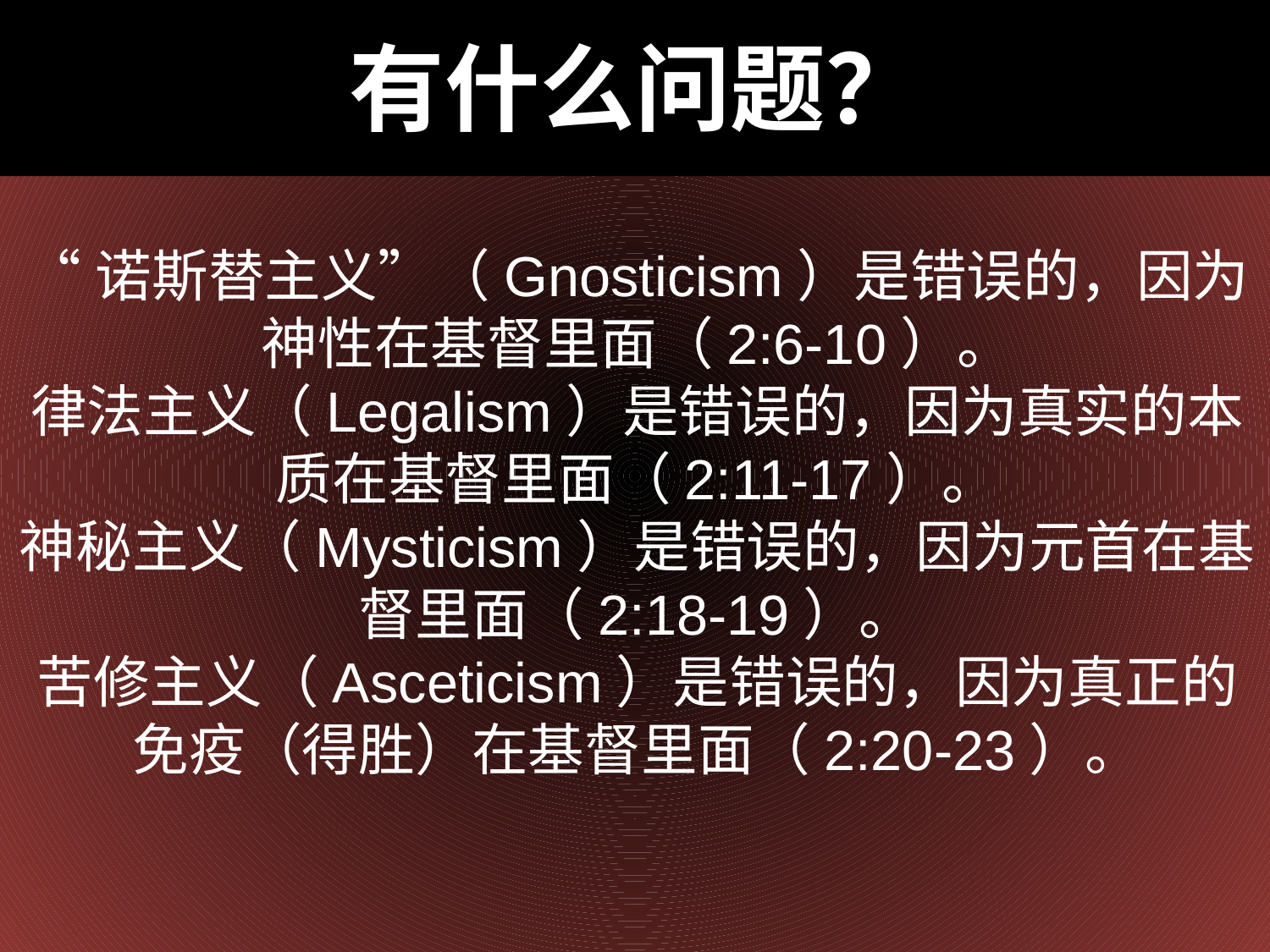

# 有什么问题？
“诺斯替主义”（Gnosticism）是错误的，因为神性在基督里面（2:6-10）。
律法主义（Legalism）是错误的，因为真实的本质在基督里面（2:11-17）。
神秘主义（Mysticism）是错误的，因为元首在基督里面（2:18-19）。
苦修主义（Asceticism）是错误的，因为真正的免疫（得胜）在基督里面（2:20-23）。